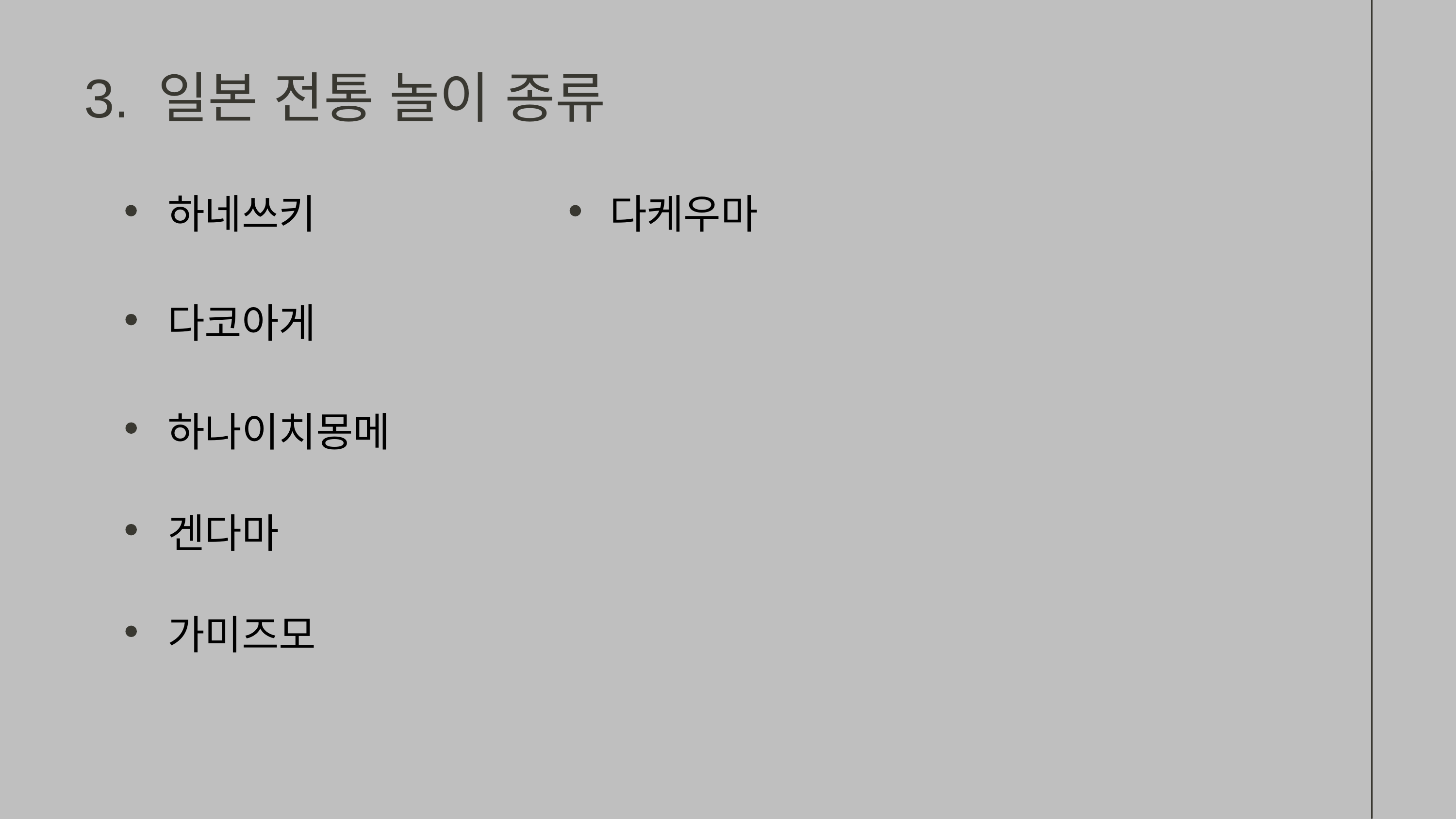

3. 일본 전통 놀이 종류
 하네쓰키
 다케우마

 다코아게

 하나이치몽메

 겐다마

 가미즈모